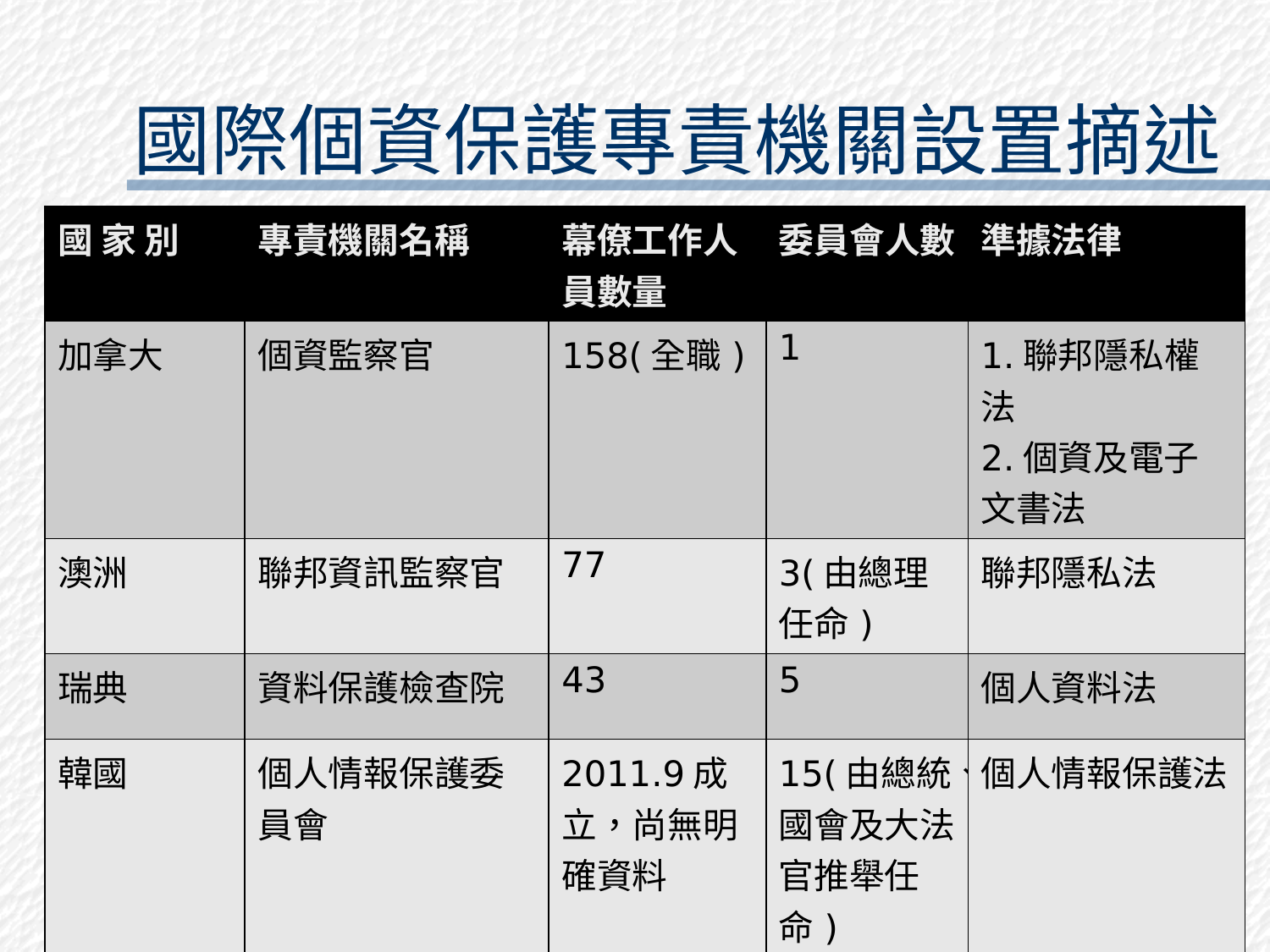

# 國際個資保護專責機關設置摘述
| 國 家 別 | 專責機關名稱 | 幕僚工作人員數量 | 委員會人數 | 準據法律 |
| --- | --- | --- | --- | --- |
| 加拿大 | 個資監察官 | 158(全職) | 1 | 1.聯邦隱私權法 2.個資及電子文書法 |
| 澳洲 | 聯邦資訊監察官 | 77 | 3(由總理任命) | 聯邦隱私法 |
| 瑞典 | 資料保護檢查院 | 43 | 5 | 個人資料法 |
| 韓國 | 個人情報保護委員會 | 2011.9成立，尚無明確資料 | 15(由總統、國會及大法官推舉任命) | 個人情報保護法 |
| 英國 | 資訊監察官 | 352 | 1(由女皇任命) | 資料保護法 |

法務資訊安全簡介
63